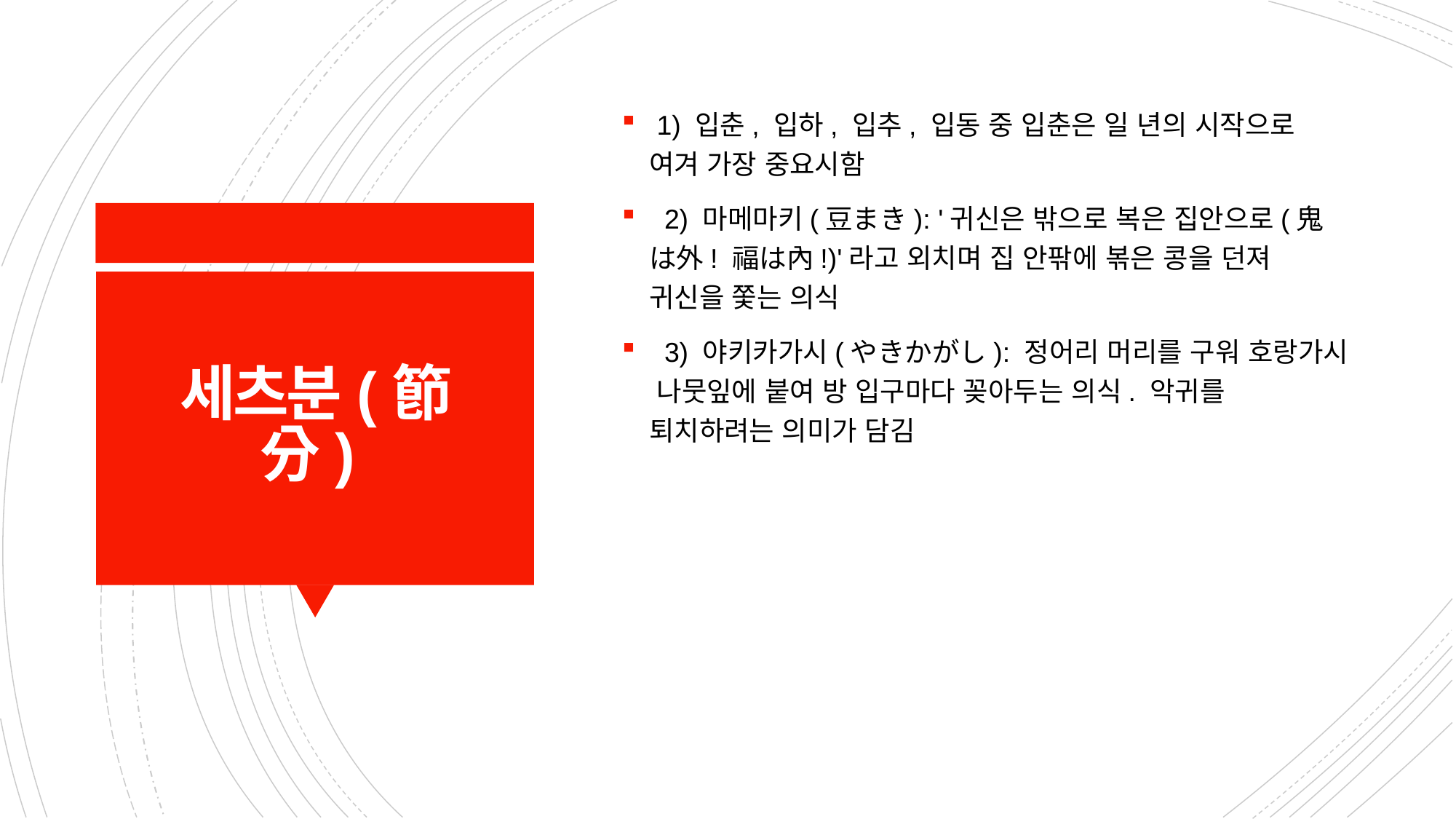

1) 입춘, 입하, 입추, 입동 중 입춘은 일 년의 시작으로 여겨 가장 중요시함
  2) 마메마키(豆まき): '귀신은 밖으로 복은 집안으로(鬼は外! 福は內!)'라고 외치며 집 안팎에 볶은 콩을 던져 귀신을 쫓는 의식
  3) 야키카가시(やきかがし): 정어리 머리를 구워 호랑가시 나뭇잎에 붙여 방 입구마다 꽂아두는 의식. 악귀를 퇴치하려는 의미가 담김

# 세츠분(節分)